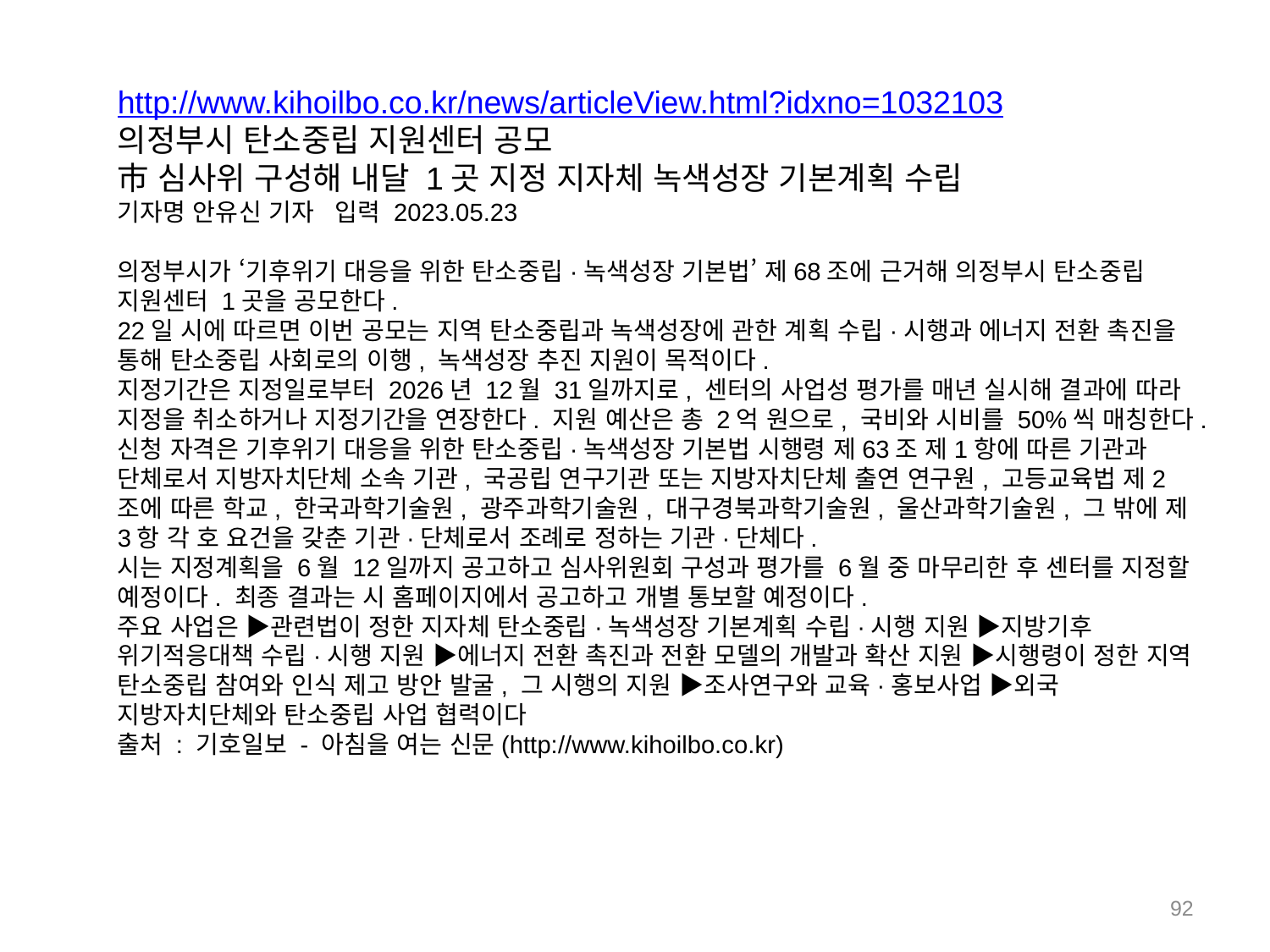

http://www.kihoilbo.co.kr/news/articleView.html?idxno=1032103
의정부시 탄소중립 지원센터 공모
市 심사위 구성해 내달 1곳 지정 지자체 녹색성장 기본계획 수립
기자명 안유신 기자   입력 2023.05.23

의정부시가 ‘기후위기 대응을 위한 탄소중립·녹색성장 기본법’ 제68조에 근거해 의정부시 탄소중립 지원센터 1곳을 공모한다.
22일 시에 따르면 이번 공모는 지역 탄소중립과 녹색성장에 관한 계획 수립·시행과 에너지 전환 촉진을 통해 탄소중립 사회로의 이행, 녹색성장 추진 지원이 목적이다.
지정기간은 지정일로부터 2026년 12월 31일까지로, 센터의 사업성 평가를 매년 실시해 결과에 따라 지정을 취소하거나 지정기간을 연장한다. 지원 예산은 총 2억 원으로, 국비와 시비를 50%씩 매칭한다.
신청 자격은 기후위기 대응을 위한 탄소중립·녹색성장 기본법 시행령 제63조 제1항에 따른 기관과 단체로서 지방자치단체 소속 기관, 국공립 연구기관 또는 지방자치단체 출연 연구원, 고등교육법 제2조에 따른 학교, 한국과학기술원, 광주과학기술원, 대구경북과학기술원, 울산과학기술원, 그 밖에 제3항 각 호 요건을 갖춘 기관·단체로서 조례로 정하는 기관·단체다.
시는 지정계획을 6월 12일까지 공고하고 심사위원회 구성과 평가를 6월 중 마무리한 후 센터를 지정할 예정이다. 최종 결과는 시 홈페이지에서 공고하고 개별 통보할 예정이다.
주요 사업은 ▶관련법이 정한 지자체 탄소중립·녹색성장 기본계획 수립·시행 지원 ▶지방기후 위기적응대책 수립·시행 지원 ▶에너지 전환 촉진과 전환 모델의 개발과 확산 지원 ▶시행령이 정한 지역 탄소중립 참여와 인식 제고 방안 발굴, 그 시행의 지원 ▶조사연구와 교육·홍보사업 ▶외국 지방자치단체와 탄소중립 사업 협력이다
출처 : 기호일보 - 아침을 여는 신문(http://www.kihoilbo.co.kr)
92